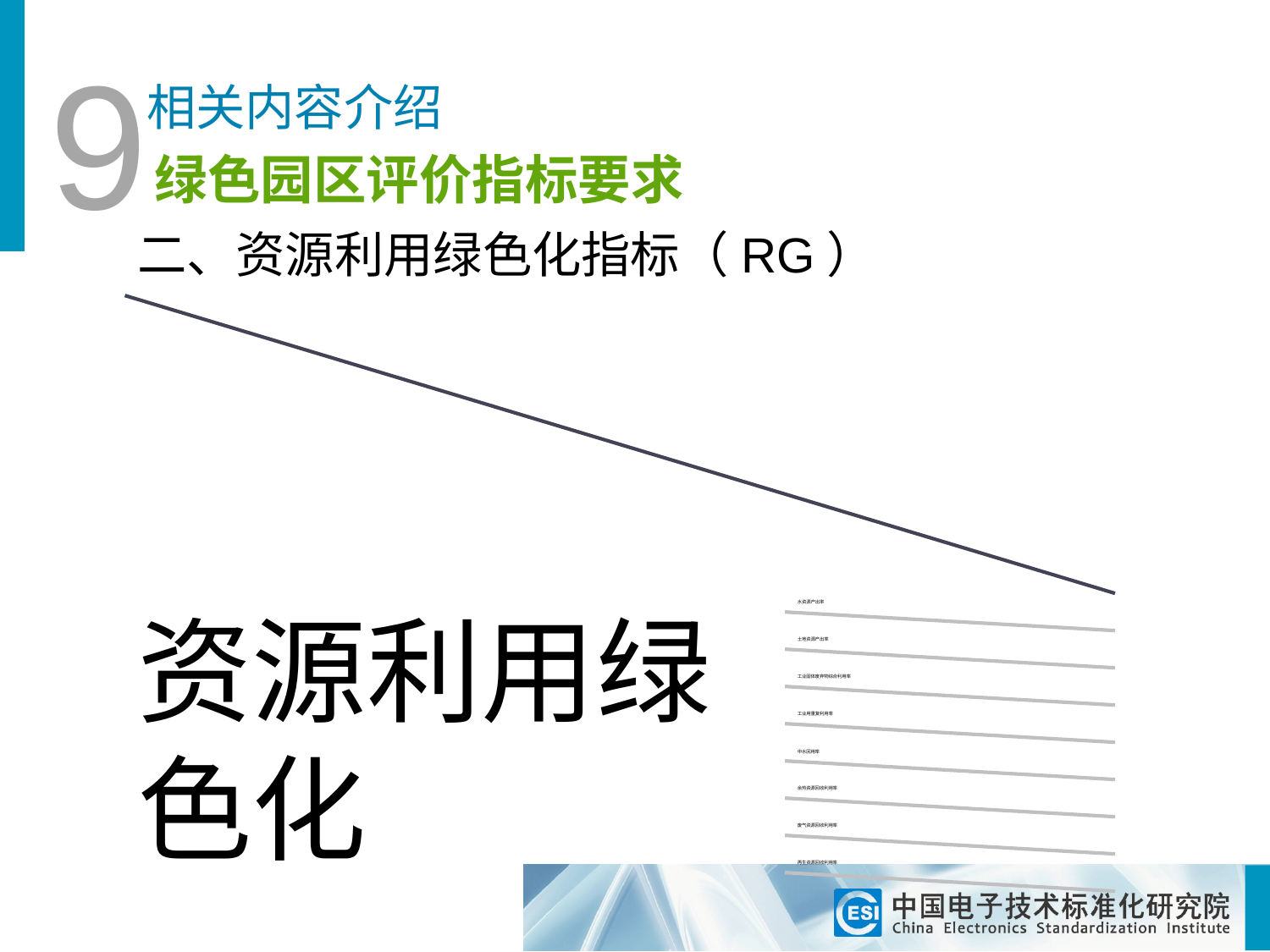

9
相关内容介绍
绿色园区评价指标要求
二、资源利用绿色化指标（RG）

水资源产出率
土地资源产出率
工业固体废弃物综合利用率
资源利用绿色化
工业用重复利用率
中水回用率
余热资源回收利用率
废气资源回收利用率
再生资源回收利用率